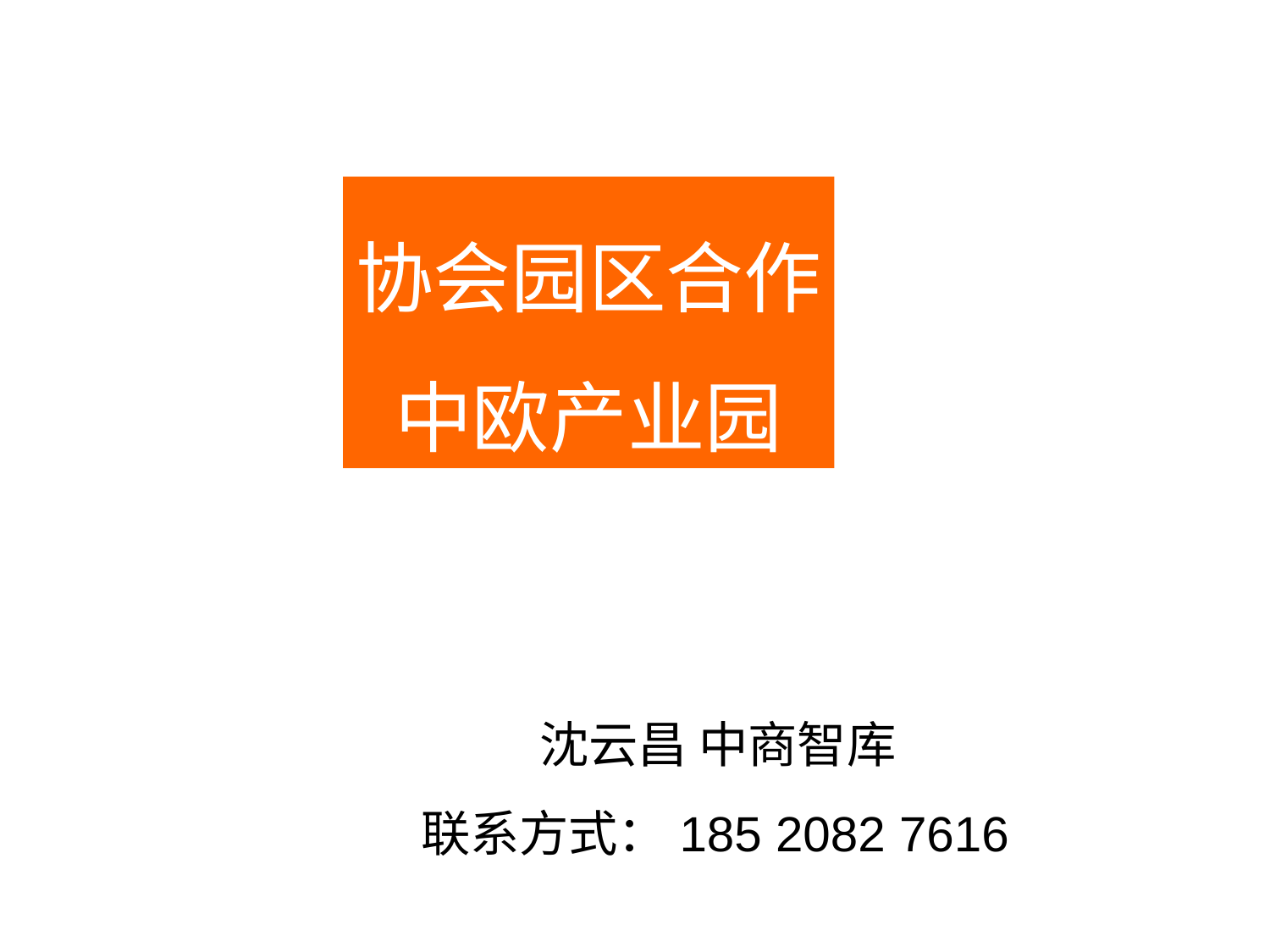

协会园区合作
中欧产业园
沈云昌 中商智库
联系方式：185 2082 7616